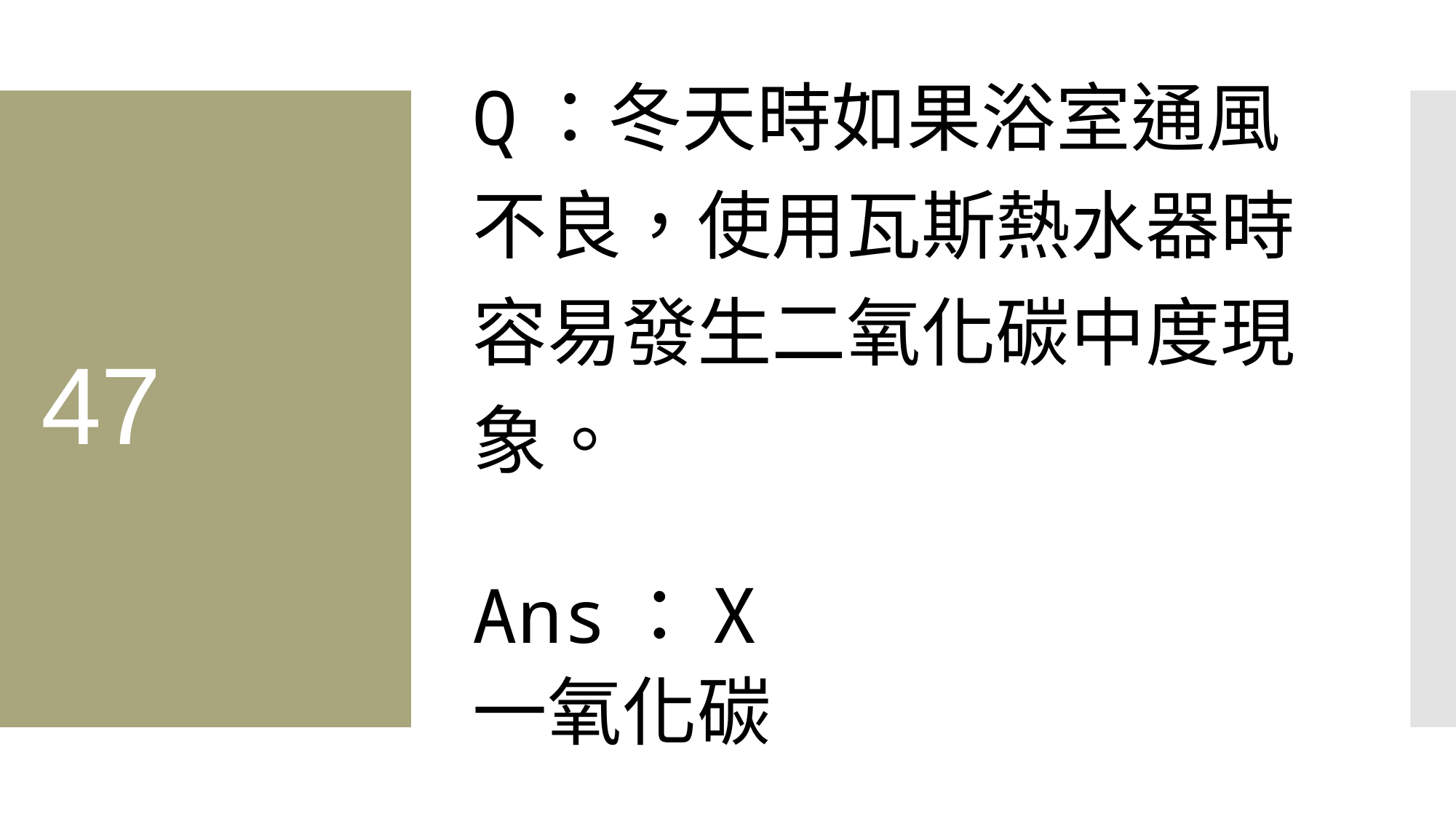

Q：冬天時如果浴室通風不良，使用瓦斯熱水器時容易發生二氧化碳中度現象。
Ans：Ⅹ
一氧化碳
# 47